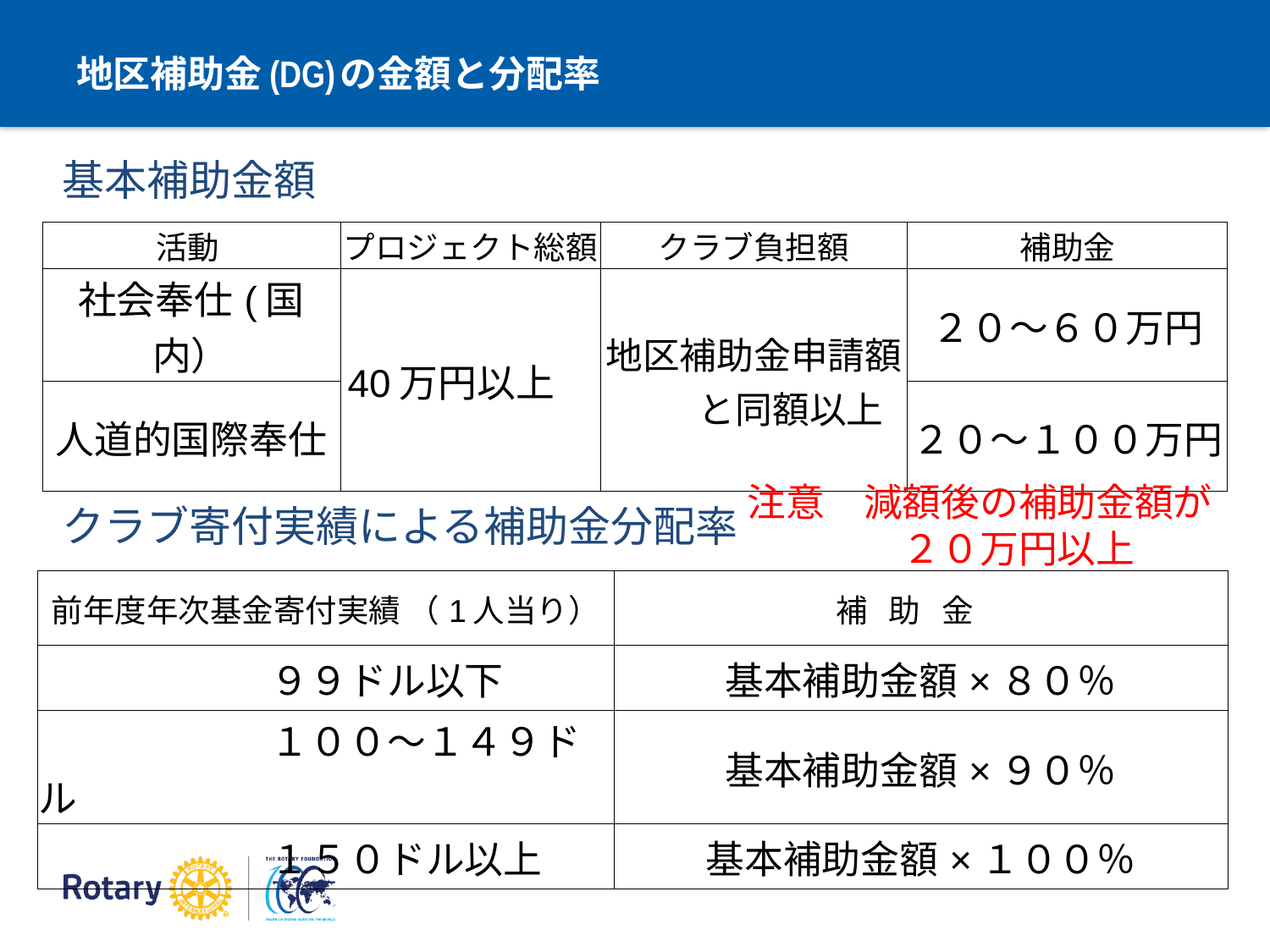

# 地区補助金(DG)の金額と分配率
 基本補助金額
| 活動 | プロジェクト総額 | クラブ負担額 | 補助金 |
| --- | --- | --- | --- |
| 社会奉仕(国内） | 40万円以上 | 地区補助金申請額　　と同額以上 | ２０～６０万円 |
| 人道的国際奉仕 |  |  | ２０～１００万円 |
注意　減額後の補助金額が
　　　　２０万円以上
|  |  |
| --- | --- |
| 前年度年次基金寄付実績 （1人当り） | 補 助 金 |
| ９９ドル以下 | 基本補助金額×８０％ |
| １００～１４９ドル | 基本補助金額×９０％ |
| １５０ドル以上 | 基本補助金額×１００％ |
 クラブ寄付実績による補助金分配率